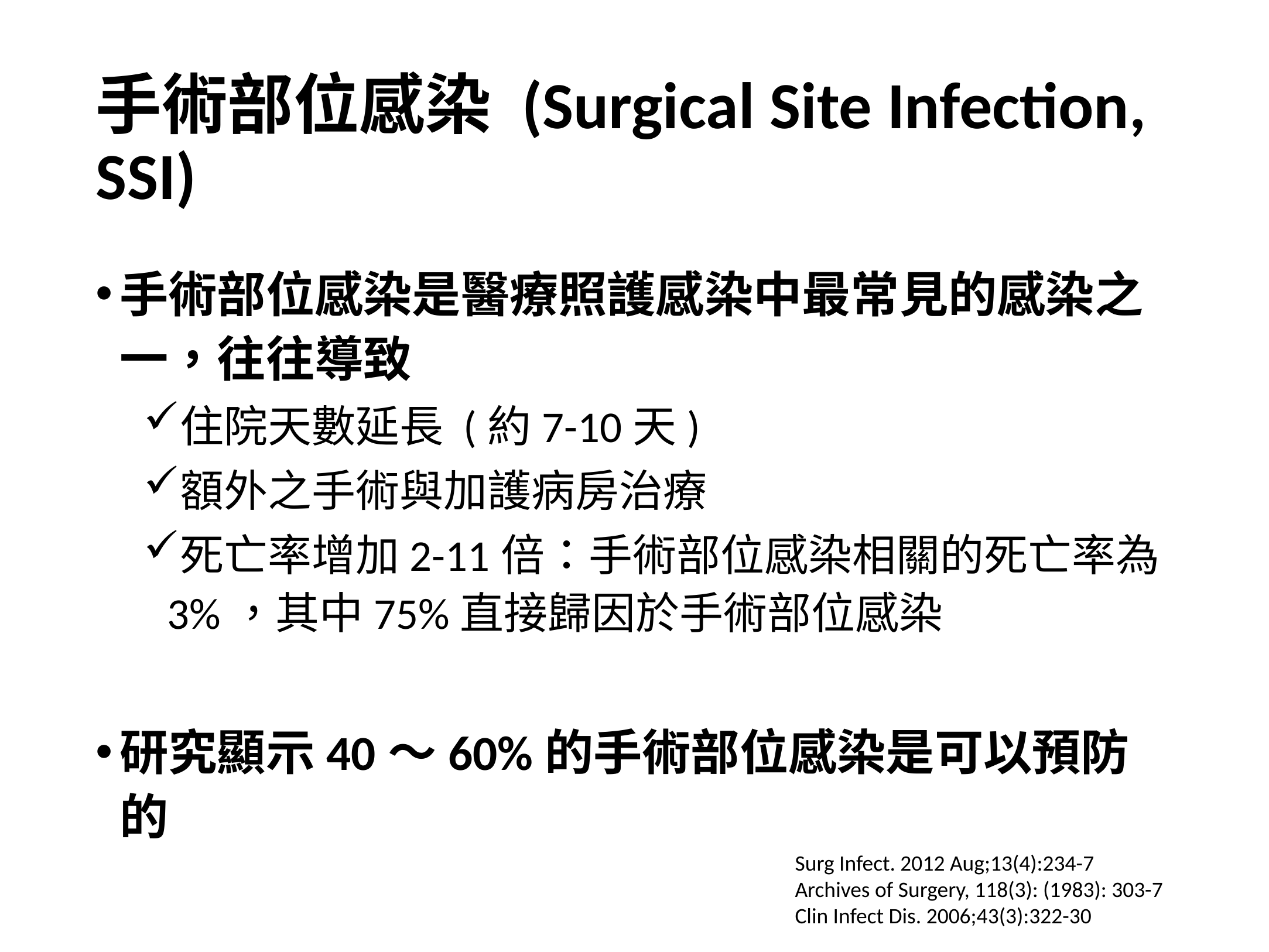

# 手術部位感染 (Surgical Site Infection, SSI)
手術部位感染是醫療照護感染中最常見的感染之一，往往導致
住院天數延長 (約7-10天)
額外之手術與加護病房治療
死亡率增加2-11倍：手術部位感染相關的死亡率為3%，其中75%直接歸因於手術部位感染

研究顯示40〜60%的手術部位感染是可以預防的
Surg Infect. 2012 Aug;13(4):234-7
Archives of Surgery, 118(3): (1983): 303-7
Clin Infect Dis. 2006;43(3):322-30